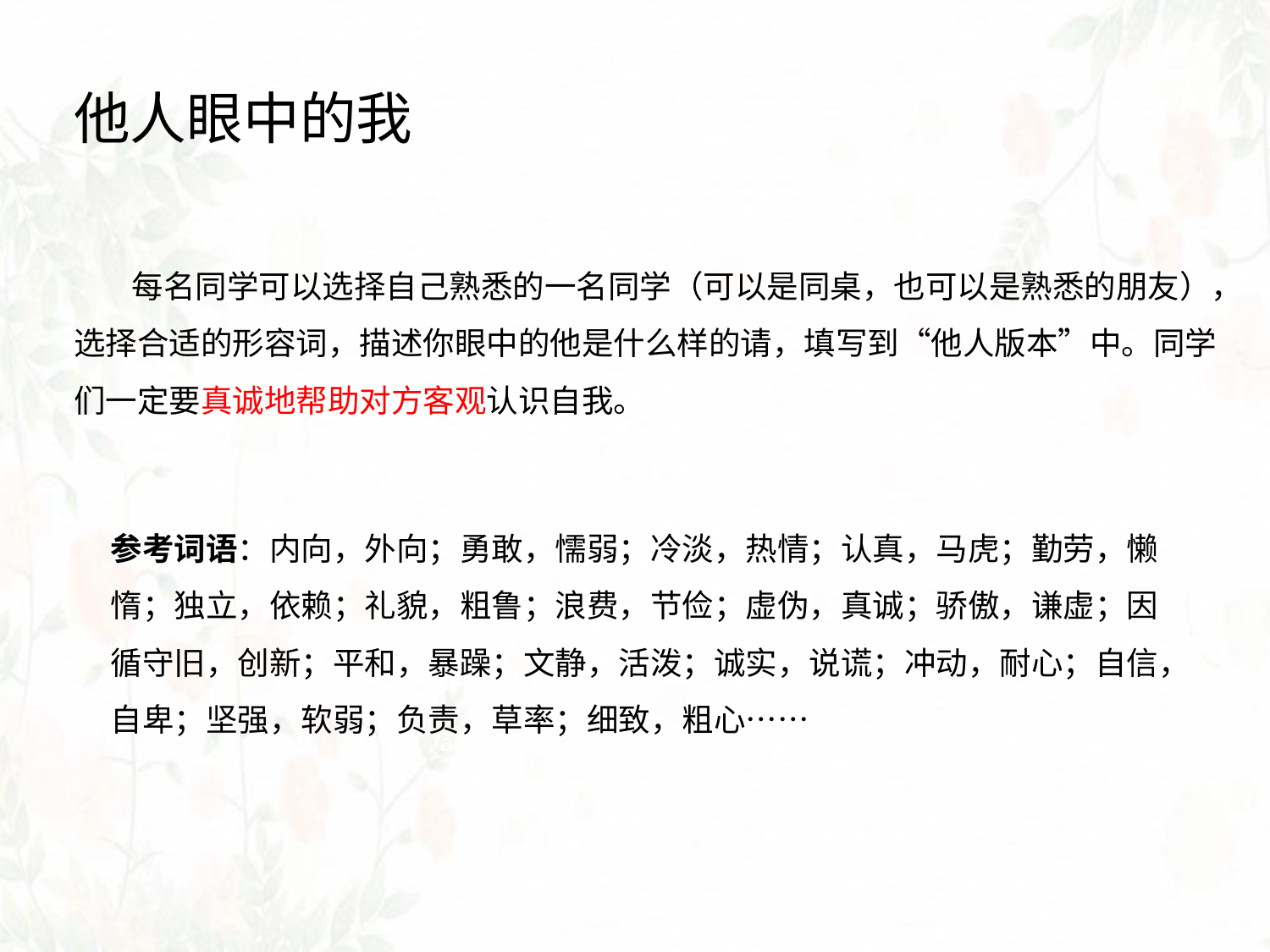

他人眼中的我
       每名同学可以选择自己熟悉的一名同学（可以是同桌，也可以是熟悉的朋友），选择合适的形容词，描述你眼中的他是什么样的请，填写到“他人版本”中。同学们一定要真诚地帮助对方客观认识自我。
参考词语：内向，外向；勇敢，懦弱；冷淡，热情；认真，马虎；勤劳，懒惰；独立，依赖；礼貌，粗鲁；浪费，节俭；虚伪，真诚；骄傲，谦虚；因循守旧，创新；平和，暴躁；文静，活泼；诚实，说谎；冲动，耐心；自信，自卑；坚强，软弱；负责，草率；细致，粗心……

Lorem ipsum dolor sit amet, consectetur adipisicing elit.